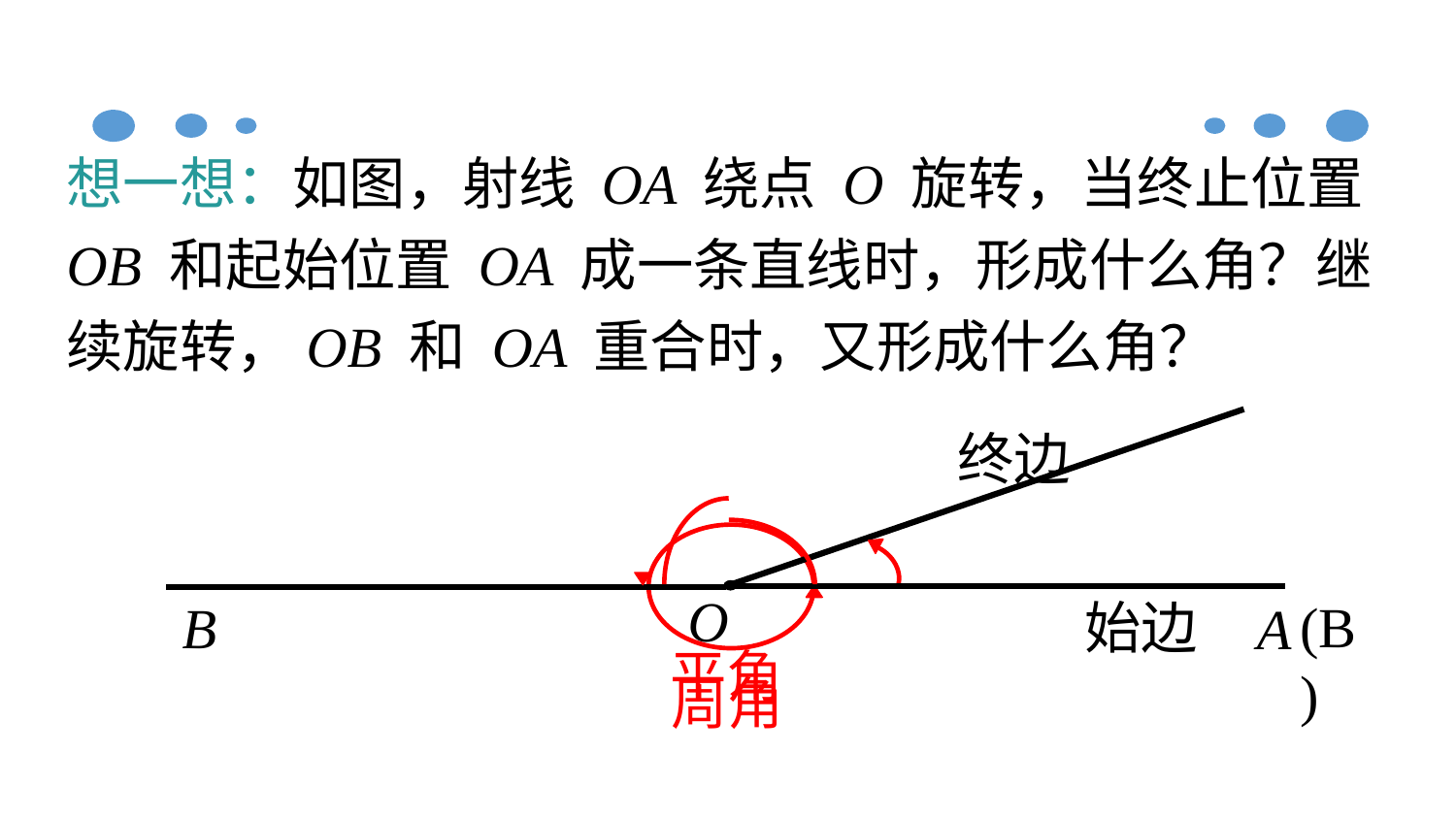

想一想：如图，射线 OA 绕点 O 旋转，当终止位置 OB 和起始位置 OA 成一条直线时，形成什么角？继续旋转，OB 和 OA 重合时，又形成什么角？
终边

O
A

(B)
始边
B
平角
周角